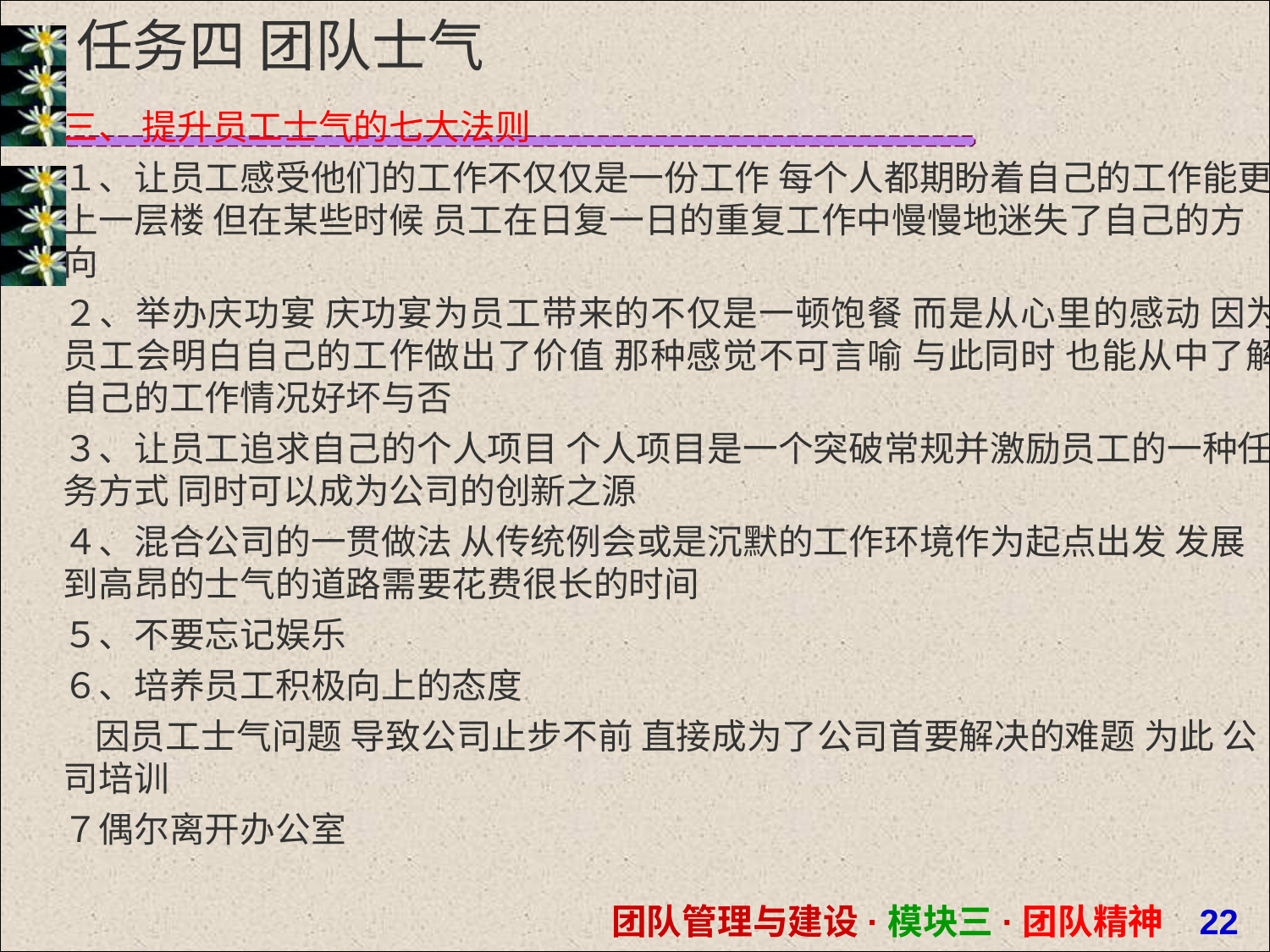

# 任务四 团队士气

三、 提升员工士气的七大法则
１、让员工感受他们的工作不仅仅是一份工作 每个人都期盼着自己的工作能更 上一层楼 但在某些时候 员工在日复一日的重复工作中慢慢地迷失了自己的方 向
２、举办庆功宴 庆功宴为员工带来的不仅是一顿饱餐 而是从心里的感动 因为 员工会明白自己的工作做出了价值 那种感觉不可言喻 与此同时 也能从中了解 自己的工作情况好坏与否
３、让员工追求自己的个人项目 个人项目是一个突破常规并激励员工的一种任 务方式 同时可以成为公司的创新之源
４、混合公司的一贯做法 从传统例会或是沉默的工作环境作为起点出发 发展 到高昂的士气的道路需要花费很长的时间
５、不要忘记娱乐
６、培养员工积极向上的态度
   因员工士气问题 导致公司止步不前 直接成为了公司首要解决的难题 为此 公司培训
７偶尔离开办公室

团队管理与建设·模块三·团队精神 22